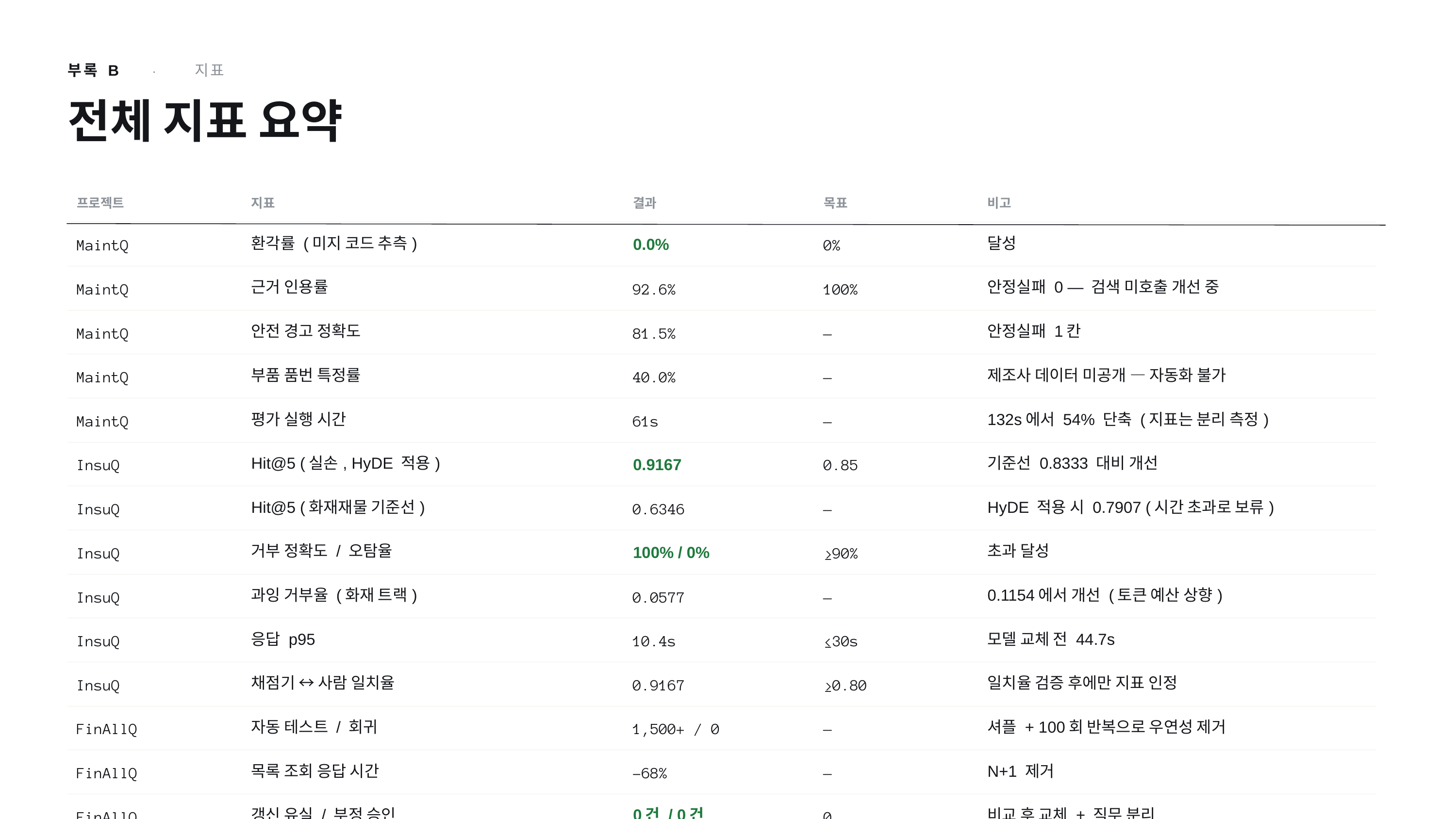

부록 B   ·   지표
전체 지표 요약
| 프로젝트 | 지표 | 결과 | 목표 | 비고 |
| --- | --- | --- | --- | --- |
| MaintQ | 환각률 (미지 코드 추측) | 0.0% | 0% | 달성 |
| MaintQ | 근거 인용률 | 92.6% | 100% | 안정실패 0 — 검색 미호출 개선 중 |
| MaintQ | 안전 경고 정확도 | 81.5% | — | 안정실패 1칸 |
| MaintQ | 부품 품번 특정률 | 40.0% | — | 제조사 데이터 미공개 — 자동화 불가 |
| MaintQ | 평가 실행 시간 | 61s | — | 132s에서 54% 단축 (지표는 분리 측정) |
| InsuQ | Hit@5 (실손, HyDE 적용) | 0.9167 | 0.85 | 기준선 0.8333 대비 개선 |
| InsuQ | Hit@5 (화재재물 기준선) | 0.6346 | — | HyDE 적용 시 0.7907 (시간 초과로 보류) |
| InsuQ | 거부 정확도 / 오탐율 | 100% / 0% | ≥90% | 초과 달성 |
| InsuQ | 과잉 거부율 (화재 트랙) | 0.0577 | — | 0.1154에서 개선 (토큰 예산 상향) |
| InsuQ | 응답 p95 | 10.4s | ≤30s | 모델 교체 전 44.7s |
| InsuQ | 채점기 ↔ 사람 일치율 | 0.9167 | ≥0.80 | 일치율 검증 후에만 지표 인정 |
| FinAllQ | 자동 테스트 / 회귀 | 1,500+ / 0 | — | 셔플 + 100회 반복으로 우연성 제거 |
| FinAllQ | 목록 조회 응답 시간 | −68% | — | N+1 제거 |
| FinAllQ | 갱신 유실 / 부정 승인 | 0건 / 0건 | 0 | 비교 후 교체 + 직무 분리 |